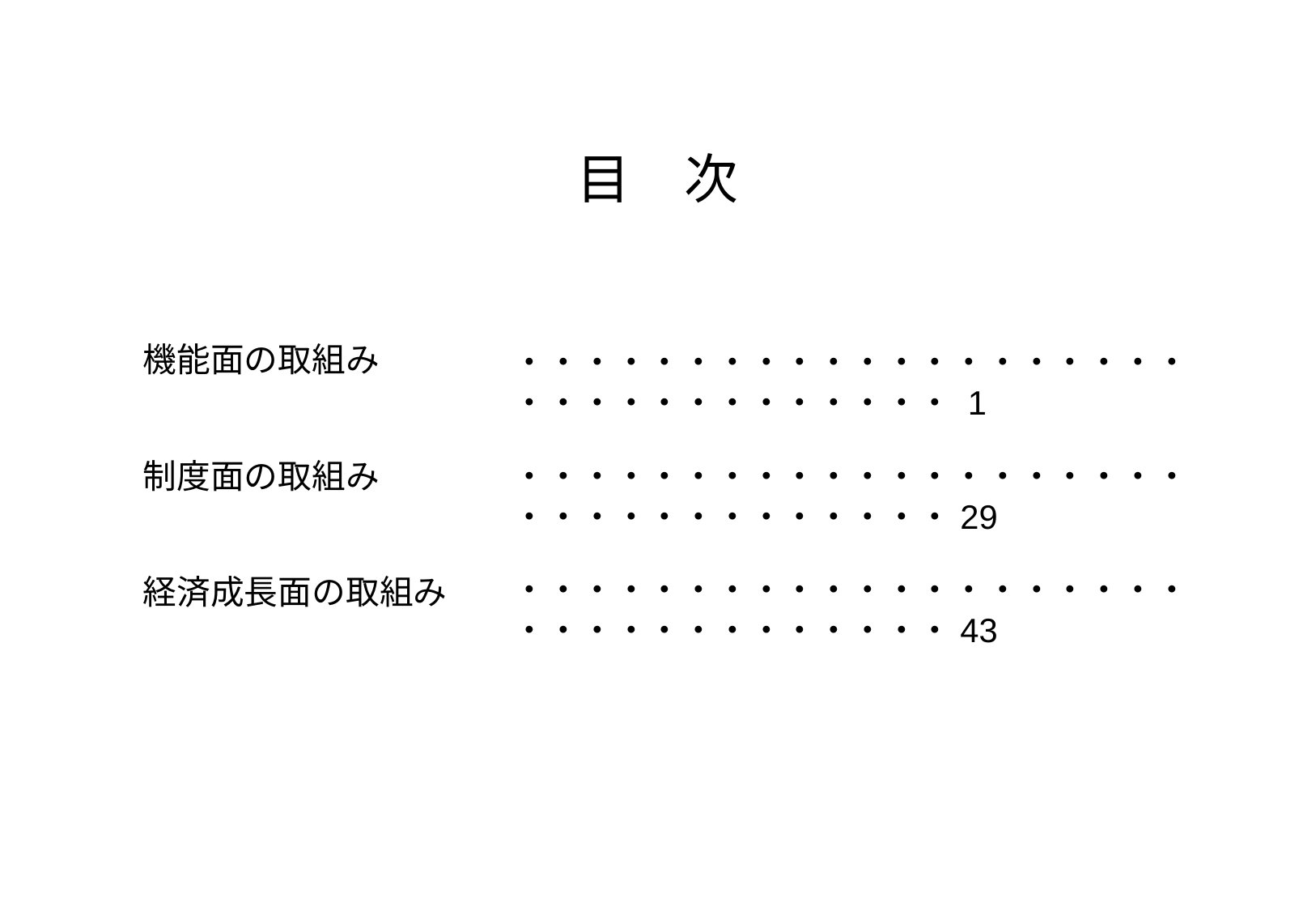

目　次
機能面の取組み
・・・・・・・・・・・・・・・・・・・・・・・・・・・・・・・・・ 1
・・・・・・・・・・・・・・・・・・・・・・・・・・・・・・・・・29
制度面の取組み
・・・・・・・・・・・・・・・・・・・・・・・・・・・・・・・・・43
経済成長面の取組み